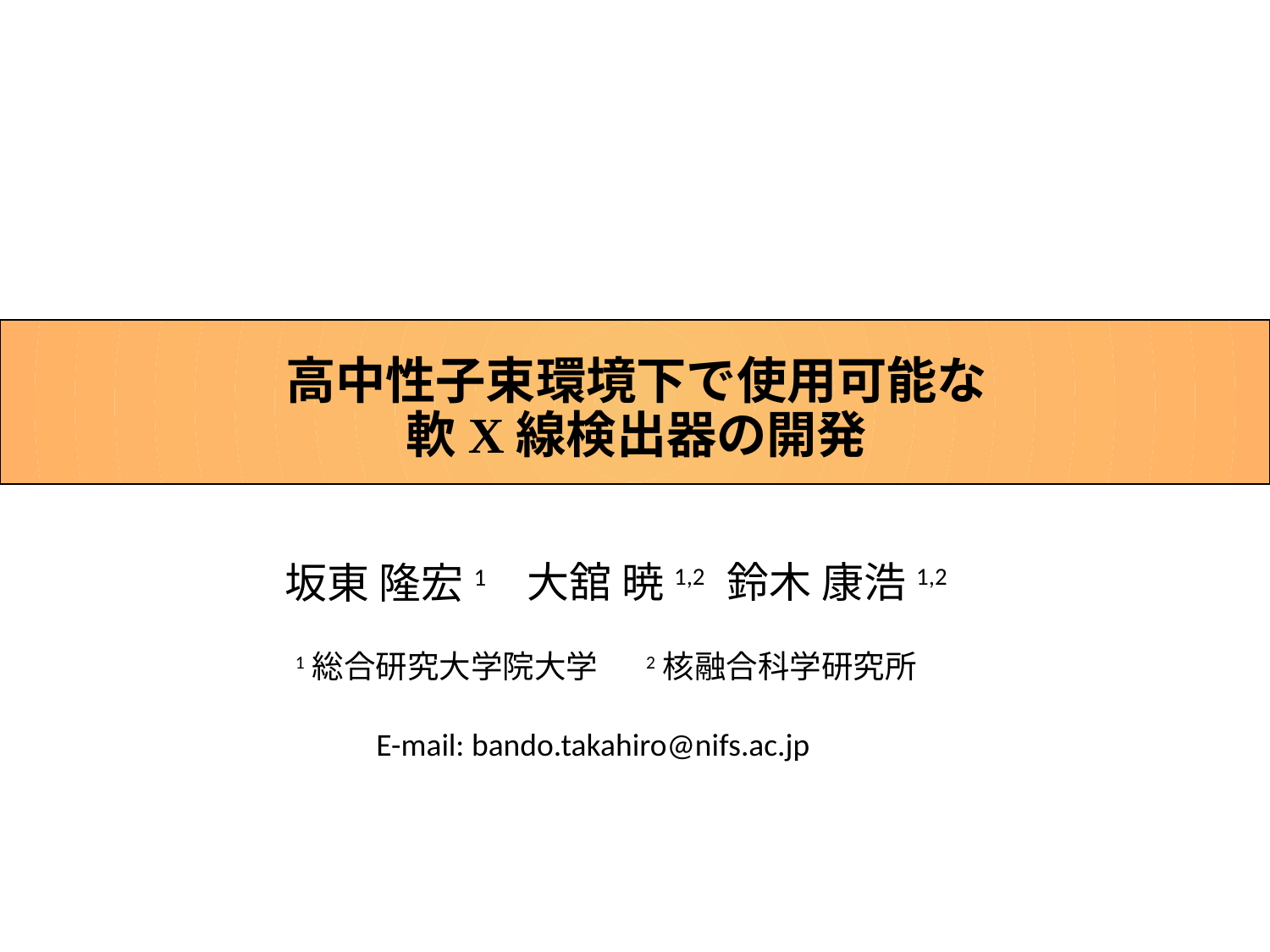

# 高中性子束環境下で使用可能な 軟X線検出器の開発
大舘 暁1,2
鈴木 康浩1,2
坂東 隆宏1
1総合研究大学院大学
2核融合科学研究所
E-mail: bando.takahiro@nifs.ac.jp